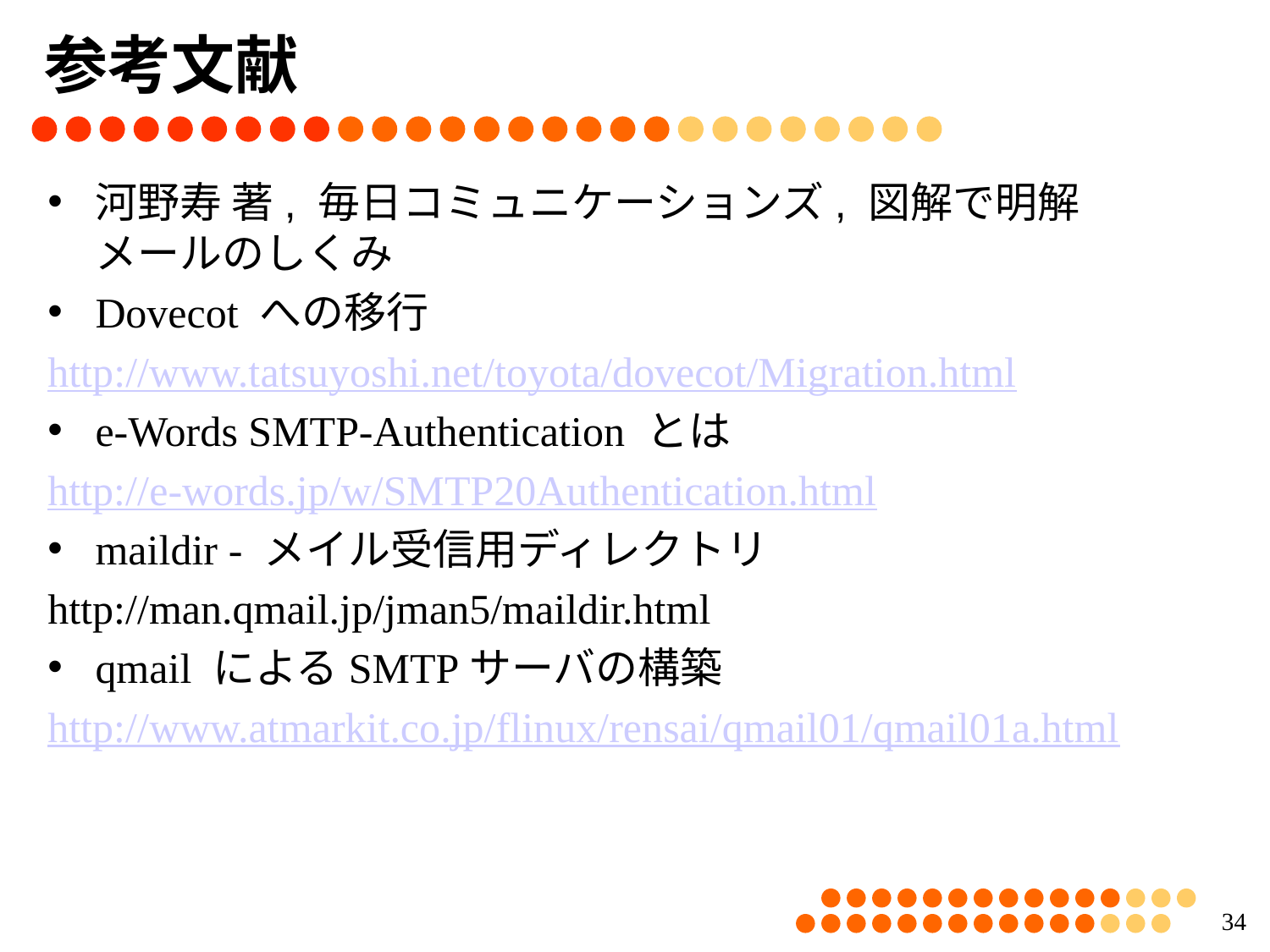

# 参考文献
河野寿 著, 毎日コミュニケーションズ, 図解で明解 メールのしくみ
Dovecot への移行
http://www.tatsuyoshi.net/toyota/dovecot/Migration.html
e-Words SMTP-Authentication とは
http://e-words.jp/w/SMTP20Authentication.html
maildir - メイル受信用ディレクトリ
http://man.qmail.jp/jman5/maildir.html
qmail によるSMTPサーバの構築
http://www.atmarkit.co.jp/flinux/rensai/qmail01/qmail01a.html

34